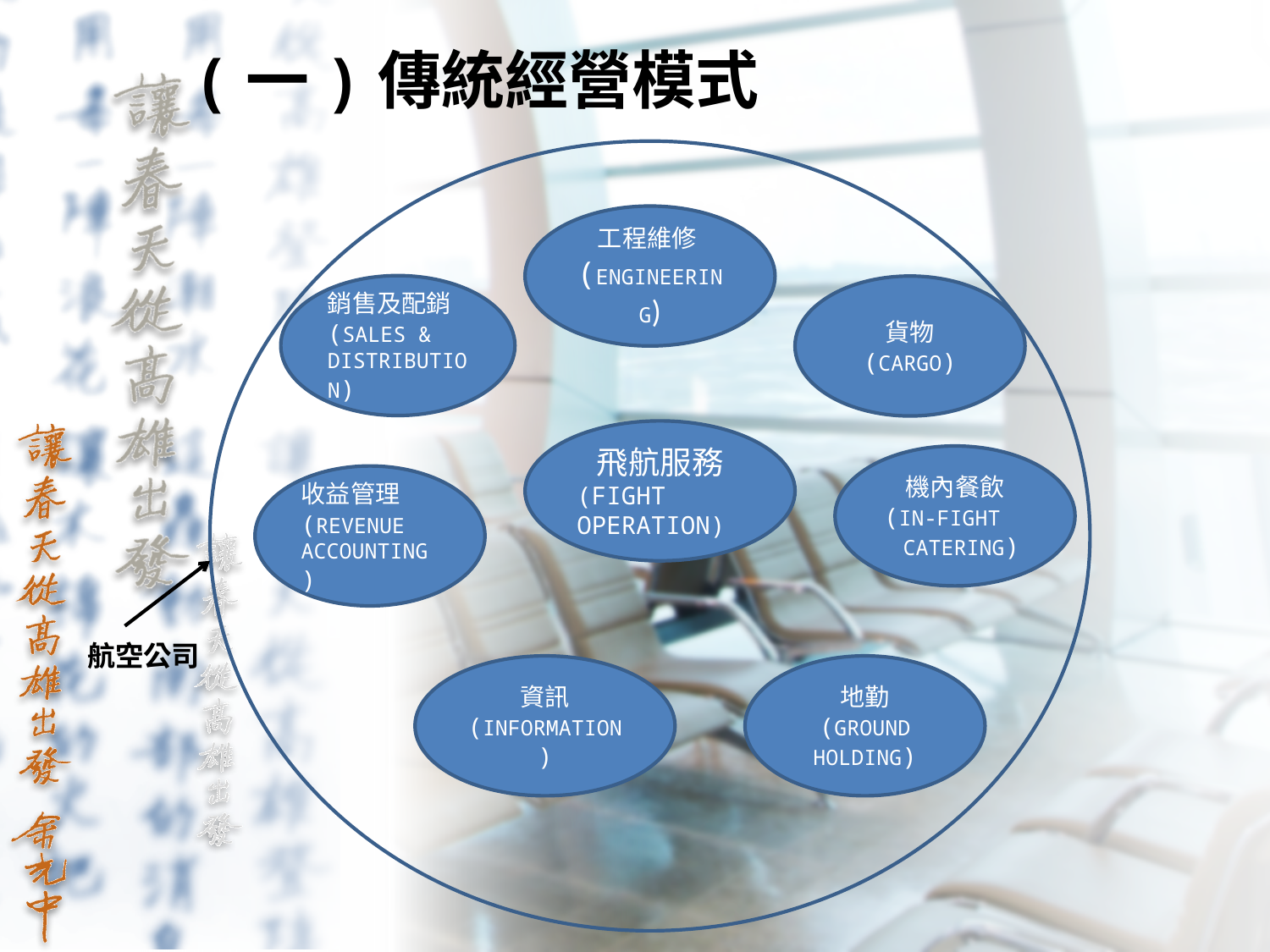

# (一)傳統經營模式

工程維修(ENGINEERING)
銷售及配銷(SALES & DISTRIBUTION)
貨物
(CARGO)
飛航服務
(FIGHT OPERATION)
機內餐飲
(IN-FIGHT    CATERING)
收益管理(REVENUE ACCOUNTING)
航空公司
資訊
(INFORMATION)
地勤
(GROUND HOLDING)